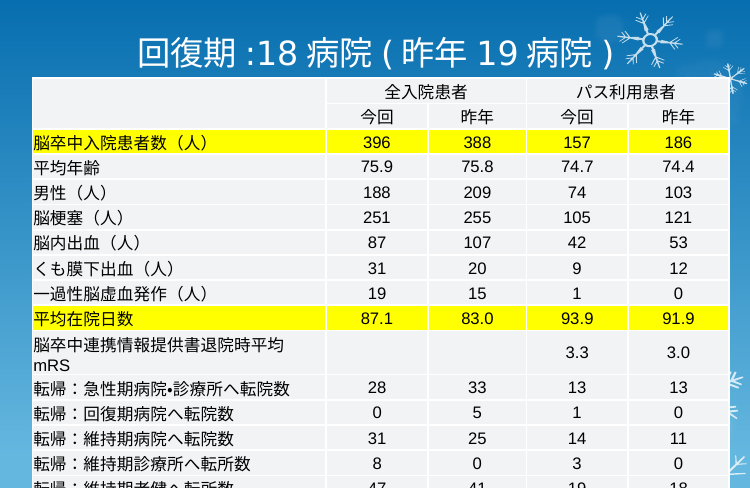

# 回復期:18病院(昨年19病院)
|  | 全入院患者 |  | パス利用患者 |  |
| --- | --- | --- | --- | --- |
|  | 今回 | 昨年 | 今回 | 昨年 |
| 脳卒中入院患者数（人） | 396 | 388 | 157 | 186 |
| 平均年齢 | 75.9 | 75.8 | 74.7 | 74.4 |
| 男性（人） | 188 | 209 | 74 | 103 |
| 脳梗塞（人） | 251 | 255 | 105 | 121 |
| 脳内出血（人） | 87 | 107 | 42 | 53 |
| くも膜下出血（人） | 31 | 20 | 9 | 12 |
| 一過性脳虚血発作（人） | 19 | 15 | 1 | 0 |
| 平均在院日数 | 87.1 | 83.0 | 93.9 | 91.9 |
| 脳卒中連携情報提供書退院時平均mRS |  |  | 3.3 | 3.0 |
| 転帰：急性期病院・診療所へ転院数 | 28 | 33 | 13 | 13 |
| 転帰：回復期病院へ転院数 | 0 | 5 | 1 | 0 |
| 転帰：維持期病院へ転院数 | 31 | 25 | 14 | 11 |
| 転帰：維持期診療所へ転所数 | 8 | 0 | 3 | 0 |
| 転帰：維持期老健へ転所数 | 47 | 41 | 19 | 18 |
| 転帰：在宅復帰患者数 | 234(59%) | 261(67%) | 107 | 144 |
| 転帰：死亡数 | 17 | 16 | 1 | 0 |